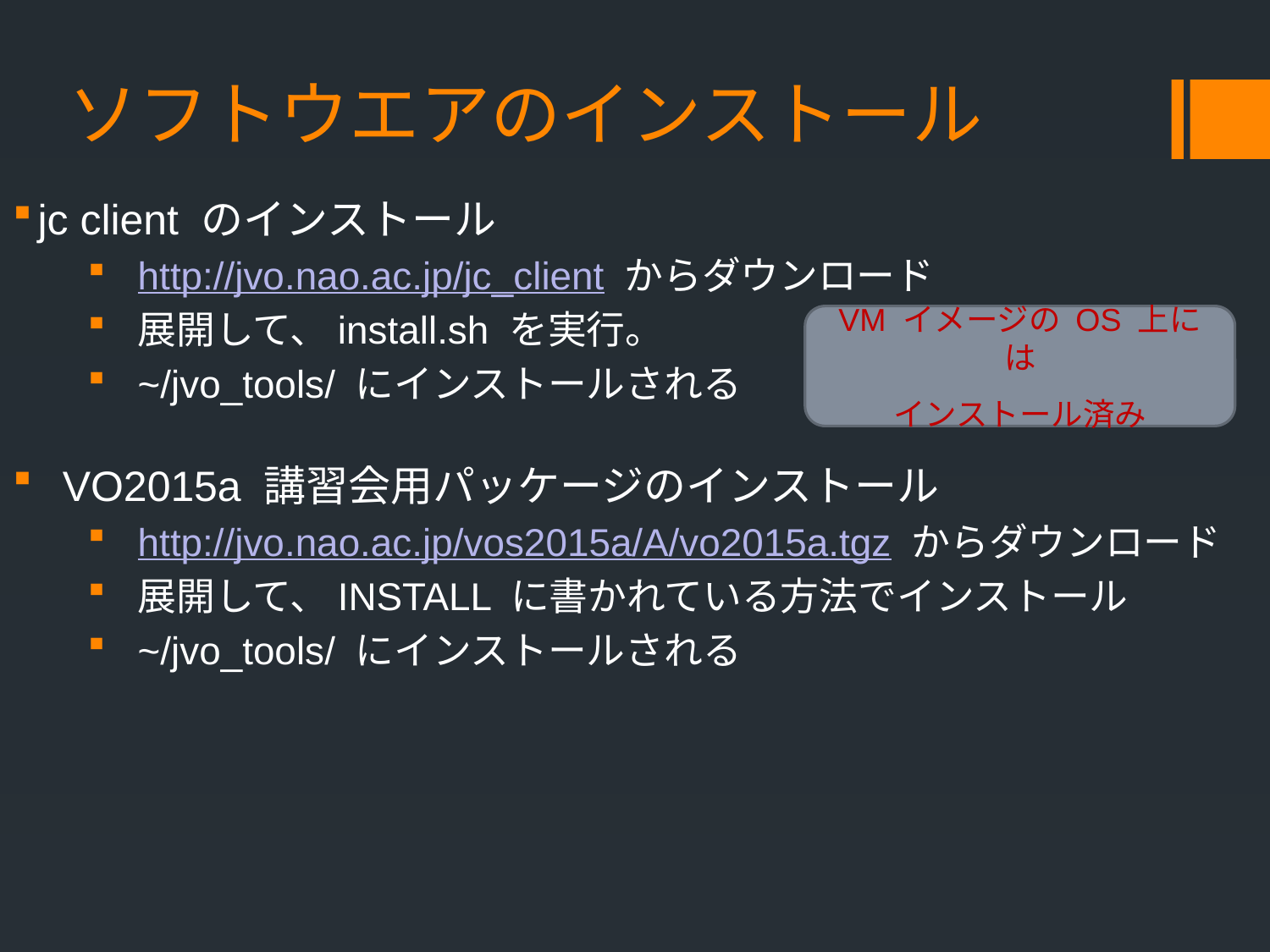

# ソフトウエアのインストール
jc client のインストール
http://jvo.nao.ac.jp/jc_client からダウンロード
展開して、install.sh を実行。
~/jvo_tools/ にインストールされる
VO2015a 講習会用パッケージのインストール
http://jvo.nao.ac.jp/vos2015a/A/vo2015a.tgz からダウンロード
展開して、INSTALL に書かれている方法でインストール
~/jvo_tools/ にインストールされる
VM イメージの OS 上には
インストール済み